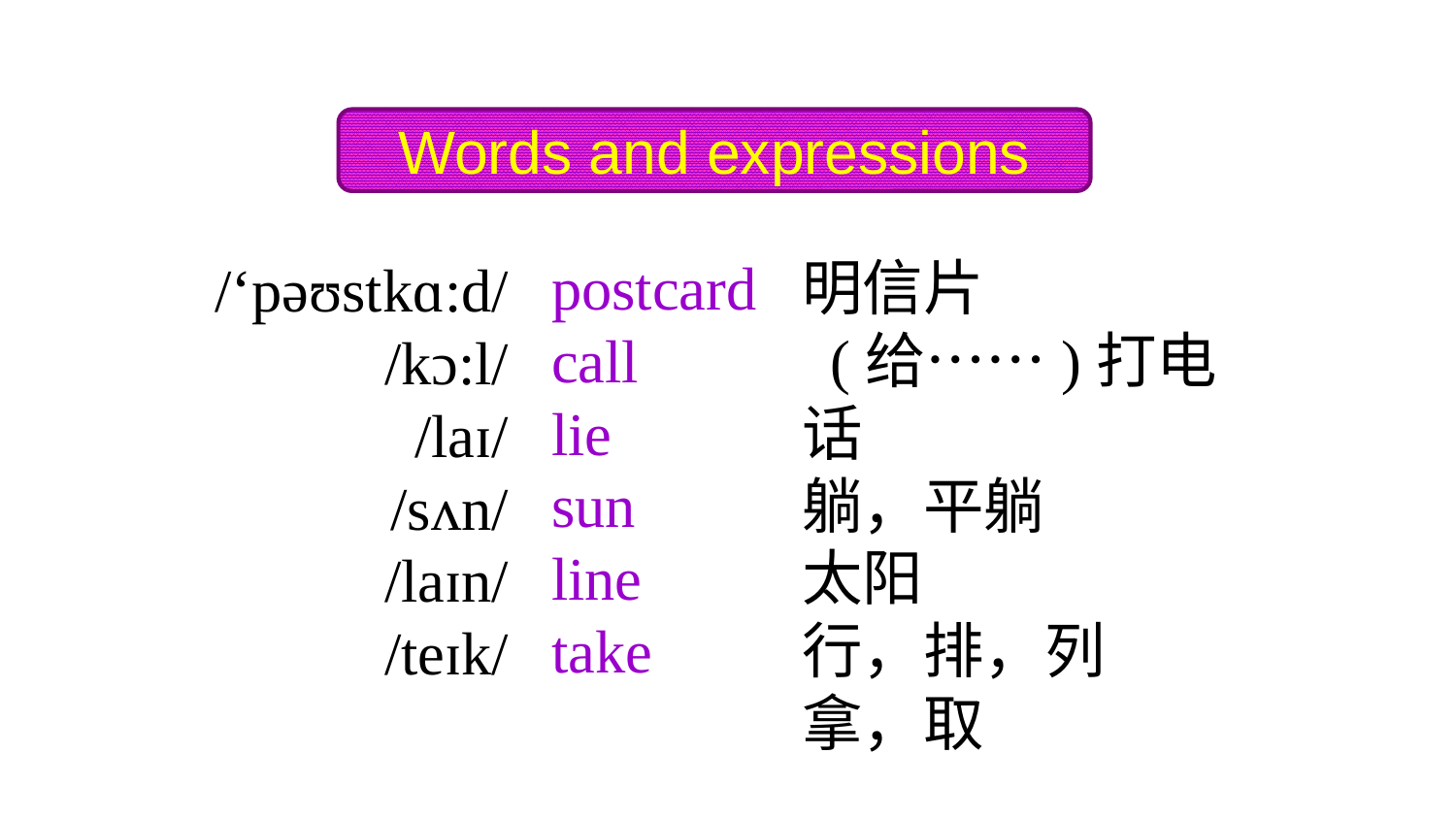

Words and expressions
postcard
call
lie
sun
line
take
明信片
 (给……)打电话
躺，平躺
太阳
行，排，列
拿，取
/‘pəʊstkɑ:d/
/kɔ:l/
/laɪ/
/sʌn/
/laɪn/
/teɪk/